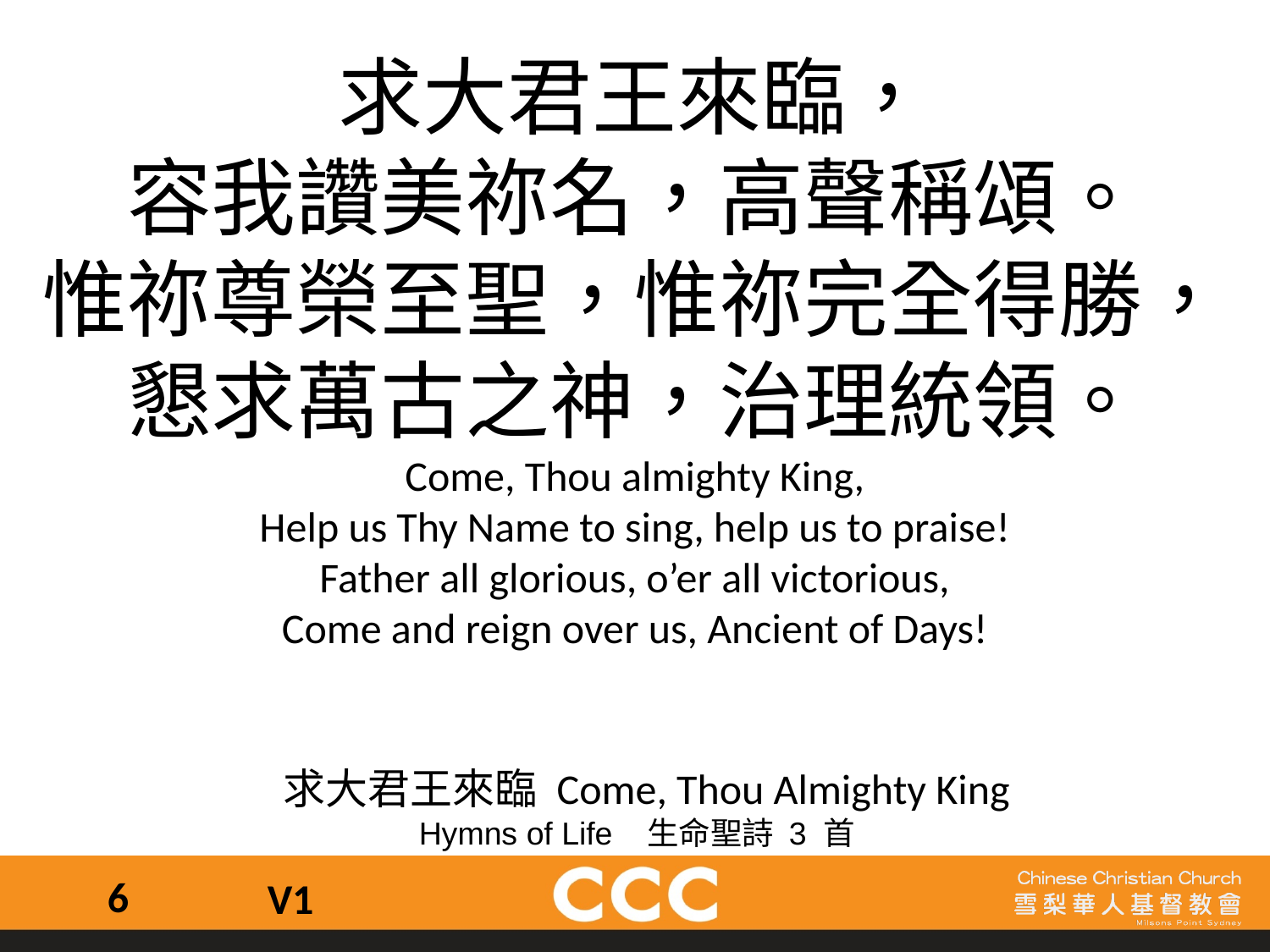

求大君王來臨，
容我讚美祢名，高聲稱頌。
惟祢尊榮至聖，惟祢完全得勝，懇求萬古之神，治理統領。
Come, Thou almighty King,
Help us Thy Name to sing, help us to praise!
Father all glorious, o’er all victorious,
Come and reign over us, Ancient of Days!
 求大君王來臨 Come, Thou Almighty King
Hymns of Life   生命聖詩 3 首
6
V1